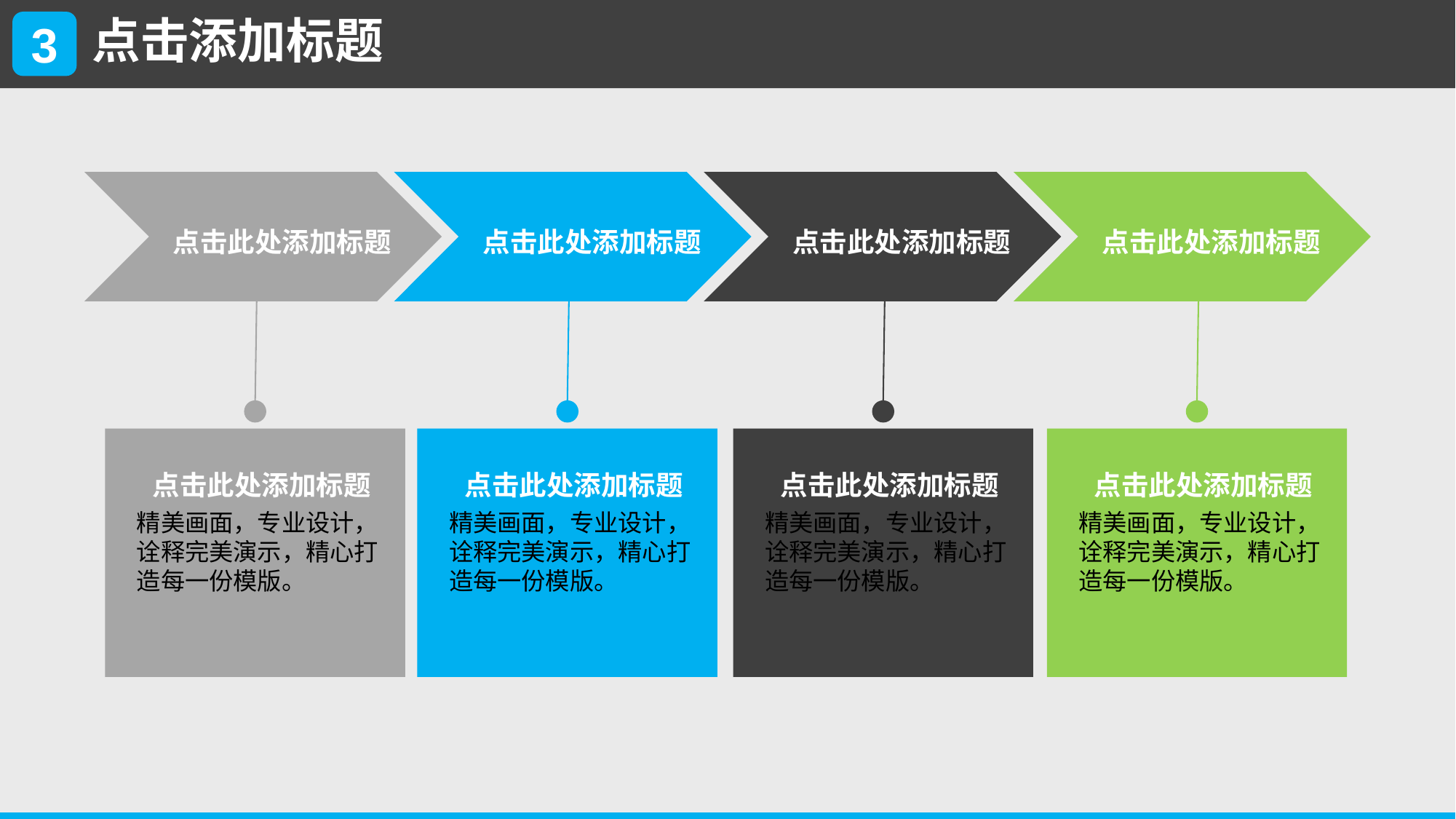

点击添加标题
3

点击此处添加标题

点击此处添加标题

点击此处添加标题

点击此处添加标题

点击此处添加标题
点击此处添加标题
点击此处添加标题
点击此处添加标题
精美画面，专业设计，诠释完美演示，精心打造每一份模版。
精美画面，专业设计，诠释完美演示，精心打造每一份模版。
精美画面，专业设计，诠释完美演示，精心打造每一份模版。
精美画面，专业设计，诠释完美演示，精心打造每一份模版。